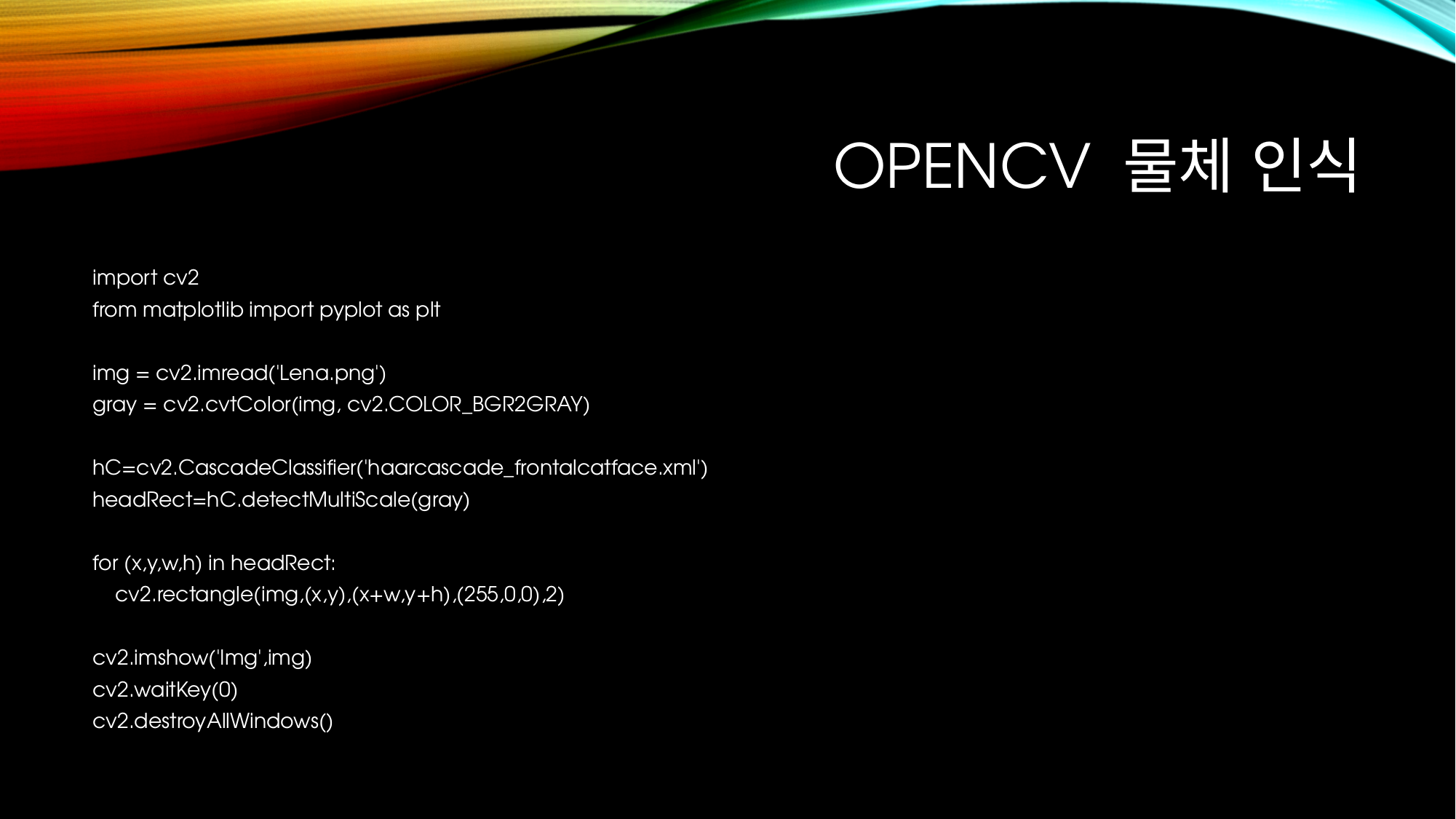

# OPENCV 물체 인식
import cv2
from matplotlib import pyplot as plt

img = cv2.imread('Lena.png')
gray = cv2.cvtColor(img, cv2.COLOR_BGR2GRAY)

hC=cv2.CascadeClassifier('haarcascade_frontalcatface.xml')
headRect=hC.detectMultiScale(gray)

for (x,y,w,h) in headRect:
    cv2.rectangle(img,(x,y),(x+w,y+h),(255,0,0),2)

cv2.imshow('Img',img)
cv2.waitKey(0)
cv2.destroyAllWindows()